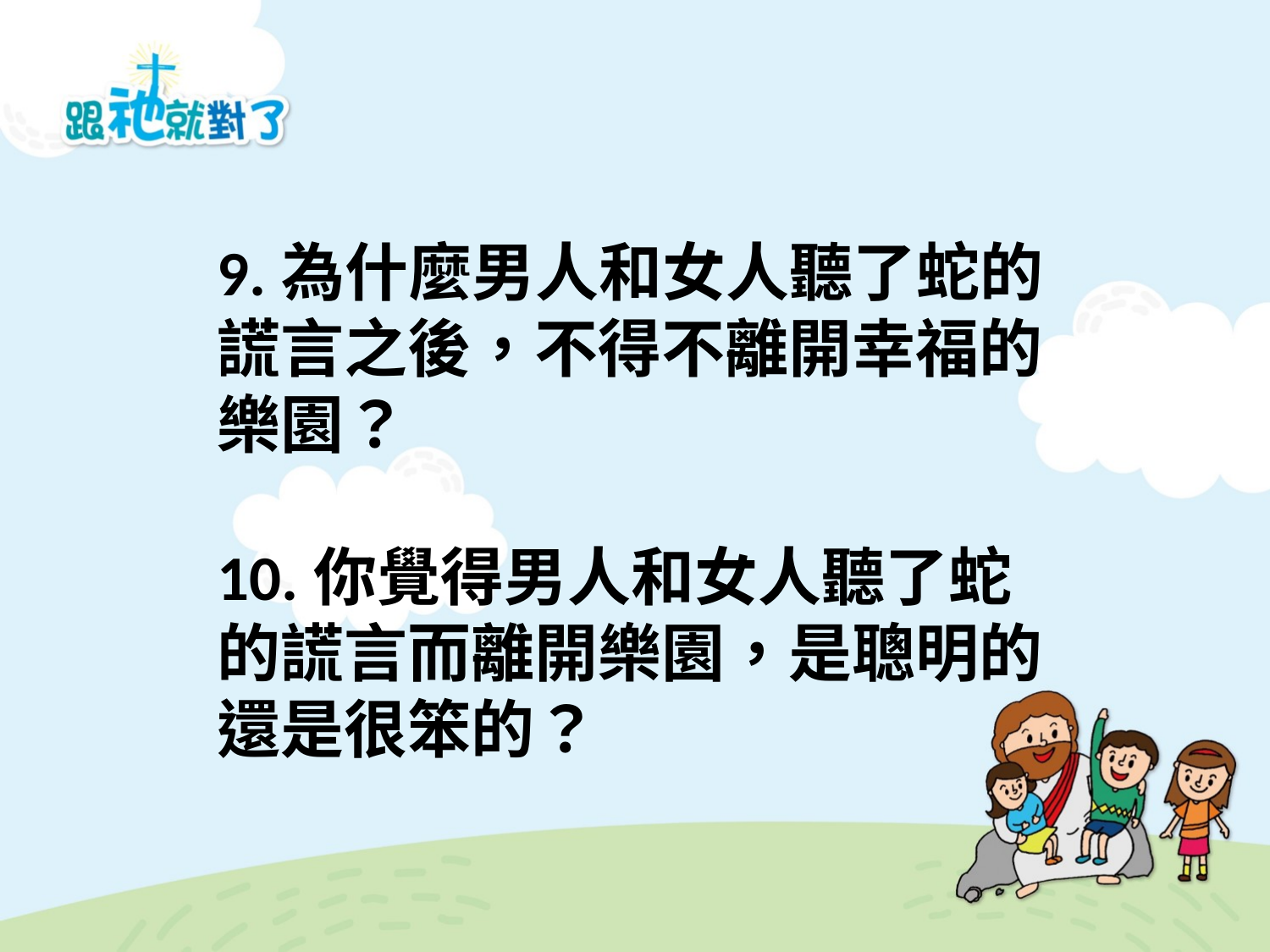

9.為什麼男人和女人聽了蛇的謊言之後，不得不離開幸福的樂園？

10.你覺得男人和女人聽了蛇的謊言而離開樂園，是聰明的還是很笨的？